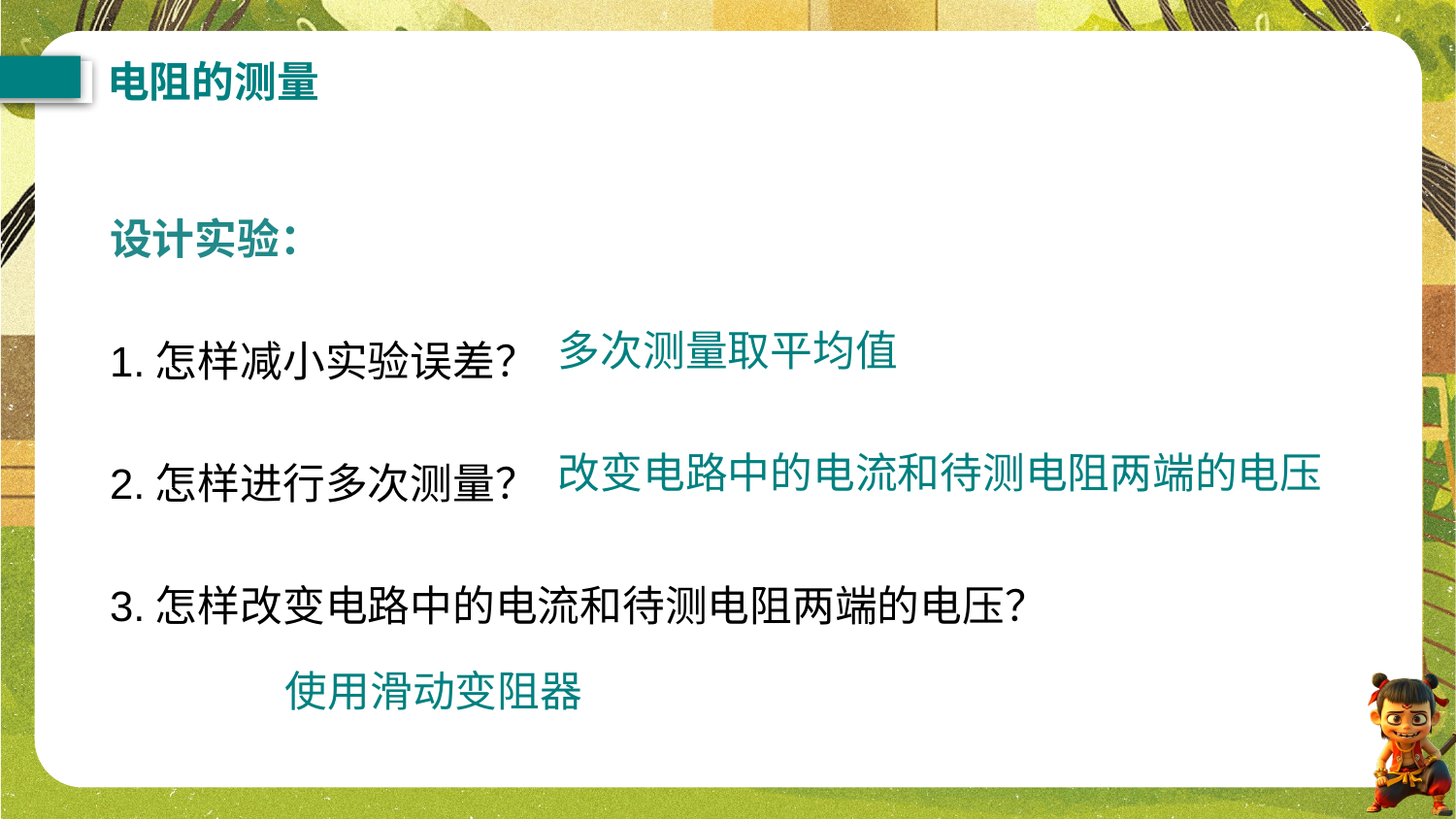

电阻的测量

设计实验：
1.怎样减小实验误差？
2.怎样进行多次测量？
3.怎样改变电路中的电流和待测电阻两端的电压？
多次测量取平均值
改变电路中的电流和待测电阻两端的电压
使用滑动变阻器